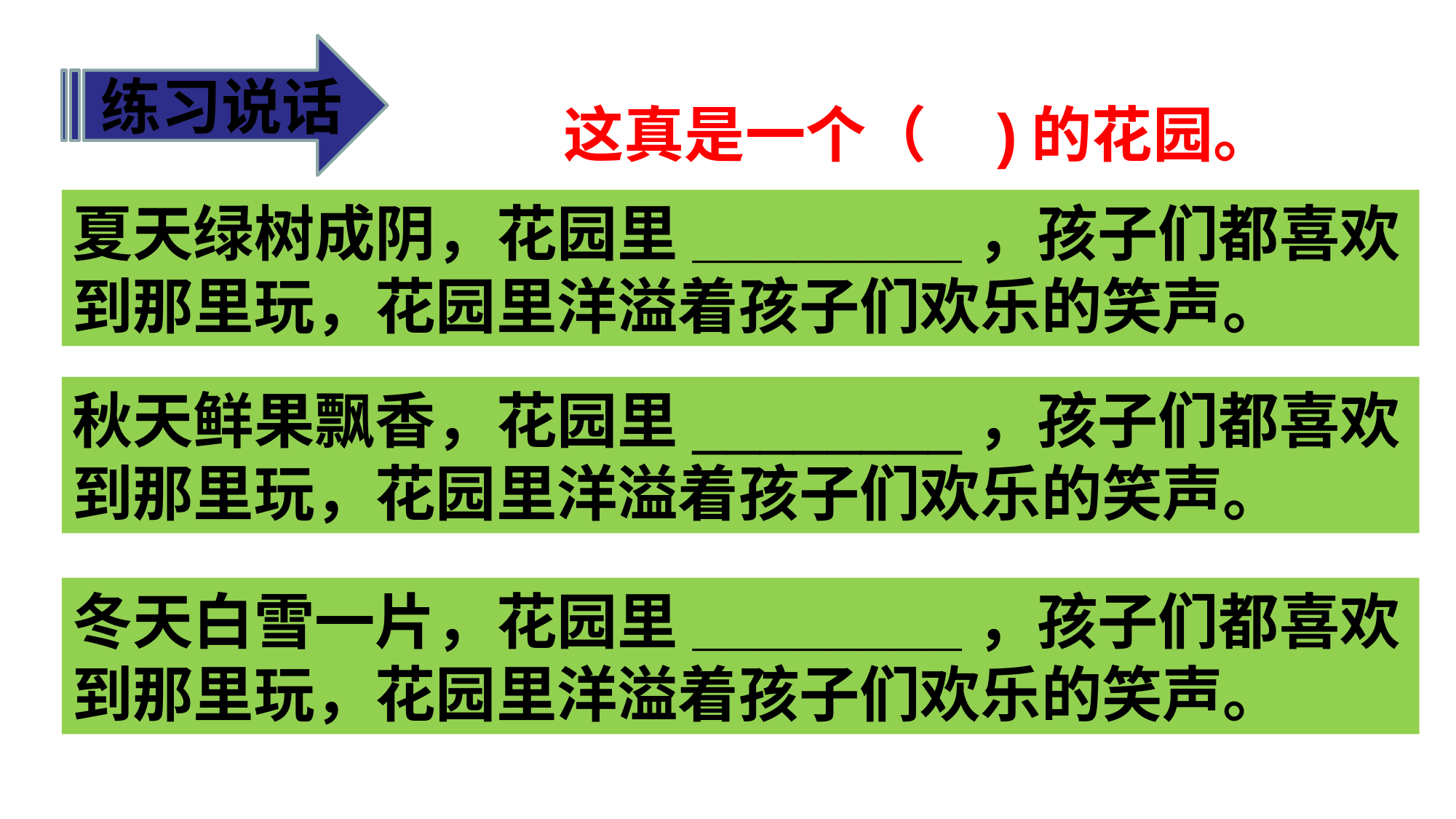

练习说话

这真是一个（    )的花园。
夏天绿树成阴，花园里________，孩子们都喜欢到那里玩，花园里洋溢着孩子们欢乐的笑声。
秋天鲜果飘香，花园里________，孩子们都喜欢到那里玩，花园里洋溢着孩子们欢乐的笑声。
冬天白雪一片，花园里________，孩子们都喜欢到那里玩，花园里洋溢着孩子们欢乐的笑声。